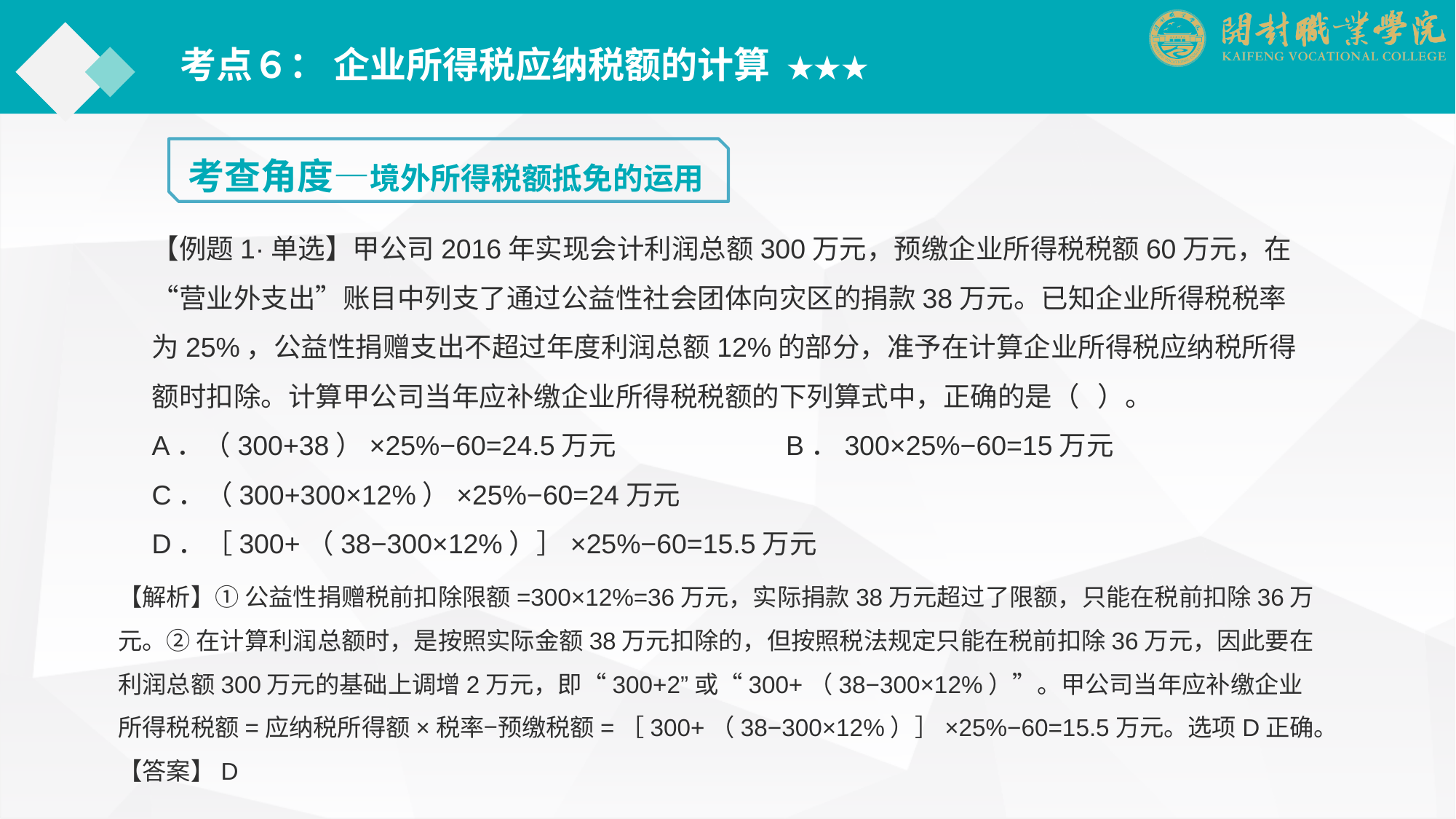

考点６： 企业所得税应纳税额的计算  ★★★

考查角度—境外所得税额抵免的运用
【例题1·单选】甲公司2016年实现会计利润总额300万元，预缴企业所得税税额60万元，在“营业外支出”账目中列支了通过公益性社会团体向灾区的捐款38万元。已知企业所得税税率为25%，公益性捐赠支出不超过年度利润总额12%的部分，准予在计算企业所得税应纳税所得额时扣除。计算甲公司当年应补缴企业所得税税额的下列算式中，正确的是（   ）。
A．（300+38）×25%−60=24.5万元	　　　B．300×25%−60=15万元
C．（300+300×12%）×25%−60=24万元
D．［300+（38−300×12%）］×25%−60=15.5万元
【解析】① 公益性捐赠税前扣除限额=300×12%=36万元，实际捐款38万元超过了限额，只能在税前扣除36万元。② 在计算利润总额时，是按照实际金额38万元扣除的，但按照税法规定只能在税前扣除36万元，因此要在利润总额300万元的基础上调增2万元，即“300+2”或“300+（38−300×12%）”。甲公司当年应补缴企业所得税税额=应纳税所得额×税率−预缴税额=［300+（38−300×12%）］×25%−60=15.5万元。选项D正确。
【答案】D